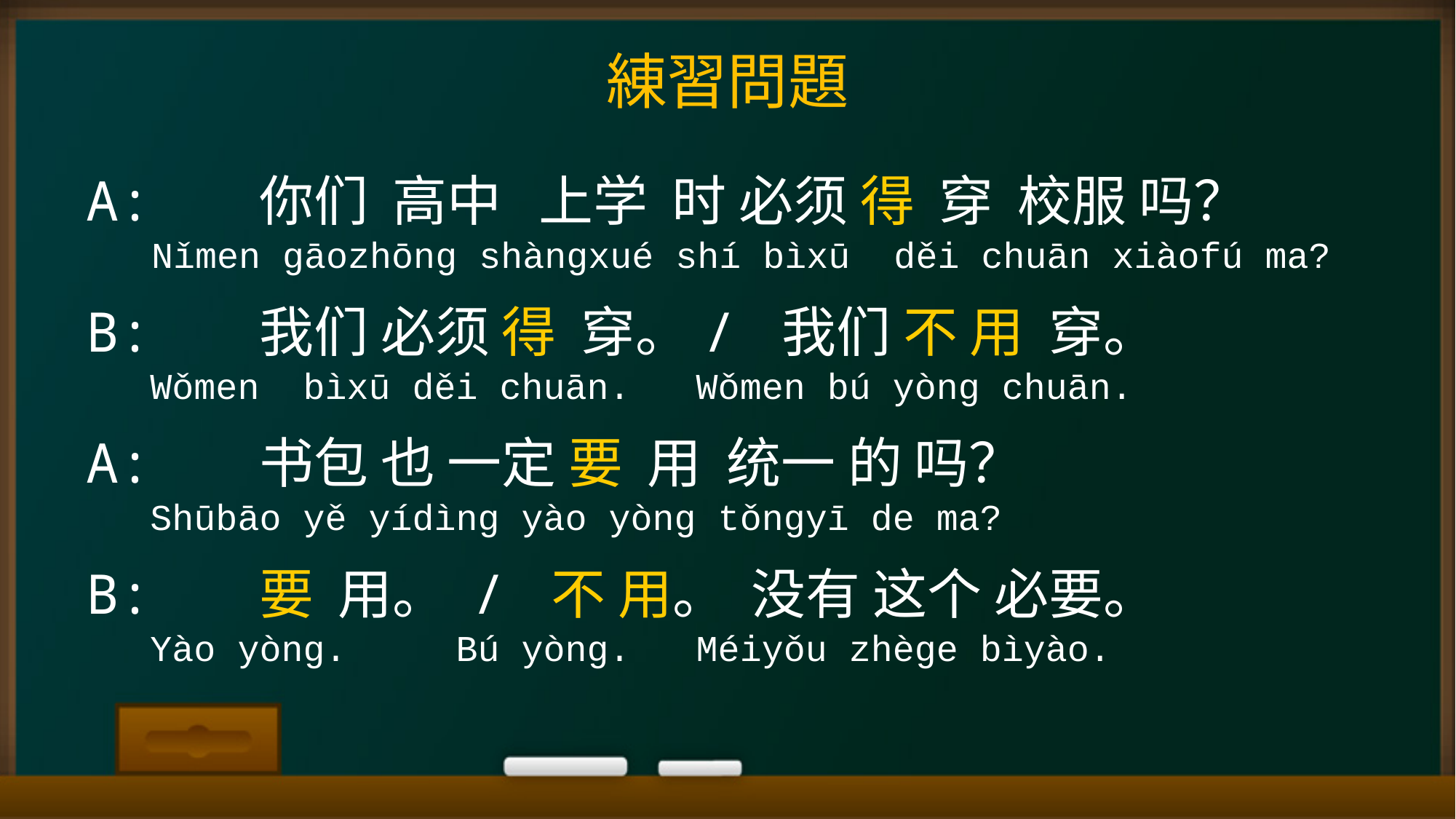

練習問題

A:	你们  高中   上学  时 必须 得  穿  校服 吗？
   Nǐmen gāozhōng shàngxué shí bìxū  děi chuān xiàofú ma?

B:	我们 必须 得  穿。/ 我们 不 用  穿。
	Wǒmen  bìxū děi chuān.   Wǒmen bú yòng chuān.

A:	书包 也 一定 要  用  统一 的 吗？
	Shūbāo yě yídìng yào yòng tǒngyī de ma?

B:	要  用。 / 不 用。  没有 这个 必要。
	Yào yòng.     Bú yòng.   Méiyǒu zhège bìyào.